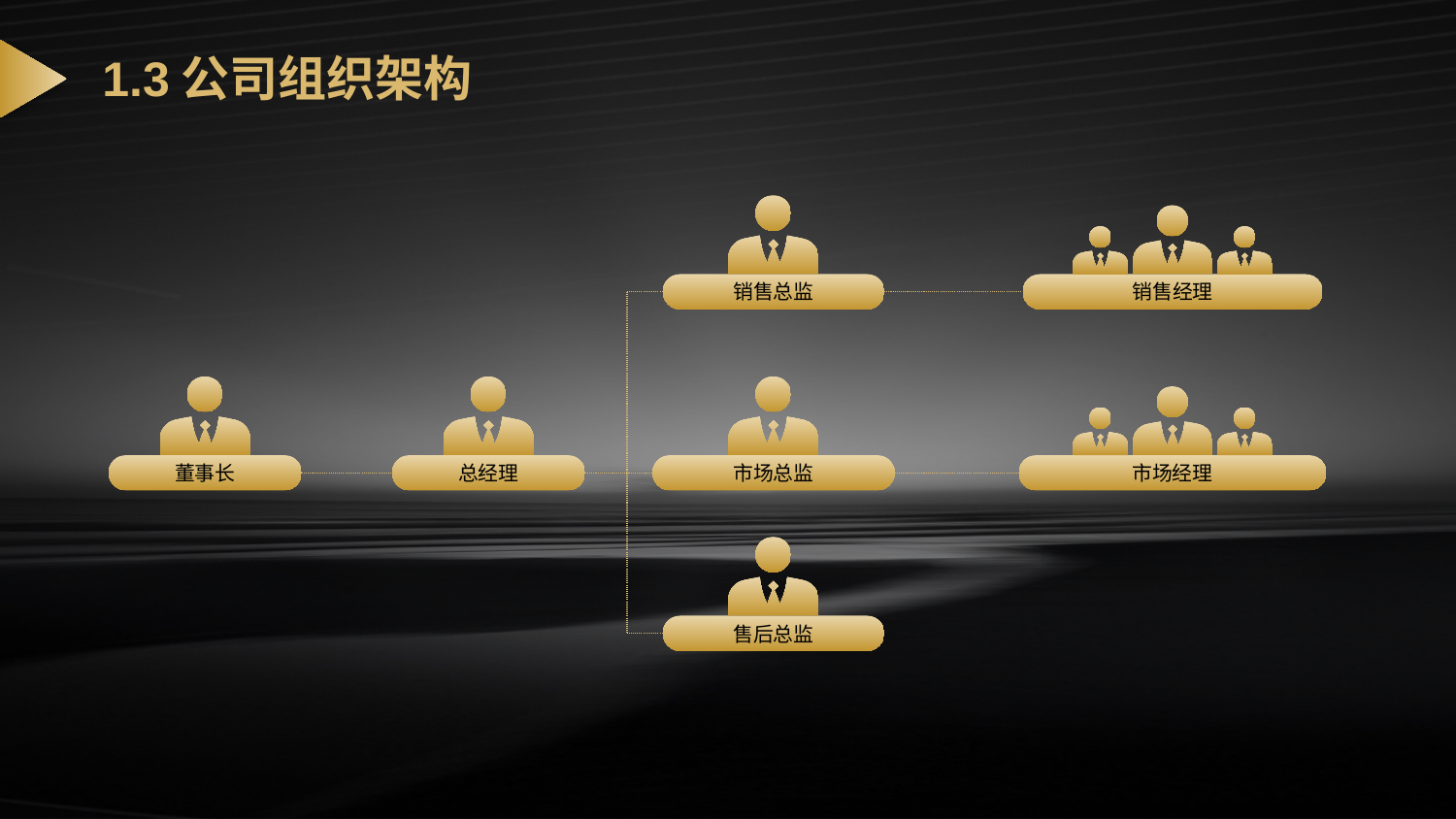

# 1.3公司组织架构

销售总监
销售经理

董事长
总经理
市场总监
市场经理

售后总监